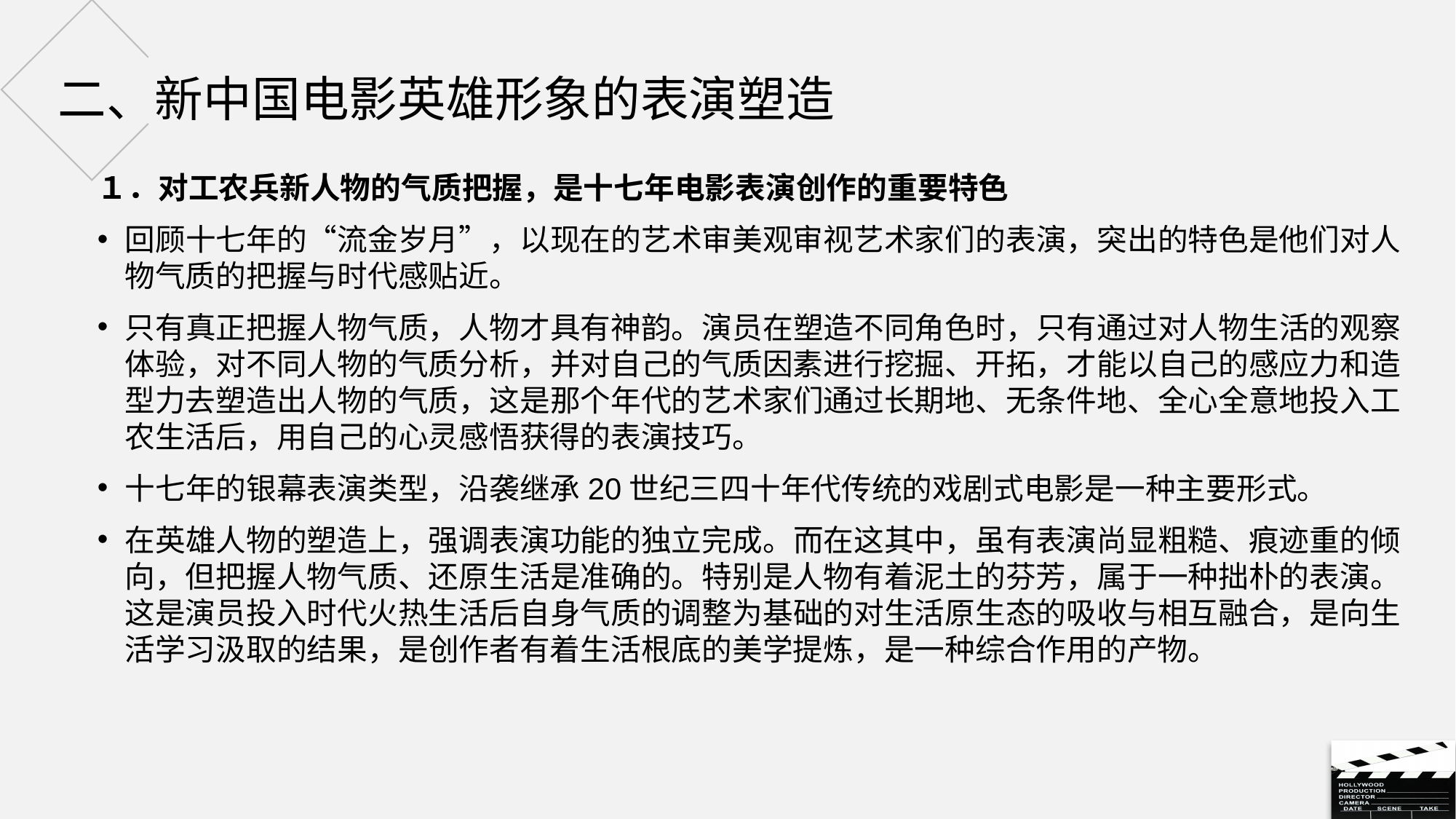

# 二、新中国电影英雄形象的表演塑造
１．对工农兵新人物的气质把握，是十七年电影表演创作的重要特色
回顾十七年的“流金岁月”，以现在的艺术审美观审视艺术家们的表演，突出的特色是他们对人物气质的把握与时代感贴近。
只有真正把握人物气质，人物才具有神韵。演员在塑造不同角色时，只有通过对人物生活的观察体验，对不同人物的气质分析，并对自己的气质因素进行挖掘、开拓，才能以自己的感应力和造型力去塑造出人物的气质，这是那个年代的艺术家们通过长期地、无条件地、全心全意地投入工农生活后，用自己的心灵感悟获得的表演技巧。
十七年的银幕表演类型，沿袭继承20世纪三四十年代传统的戏剧式电影是一种主要形式。
在英雄人物的塑造上，强调表演功能的独立完成。而在这其中，虽有表演尚显粗糙、痕迹重的倾向，但把握人物气质、还原生活是准确的。特别是人物有着泥土的芬芳，属于一种拙朴的表演。这是演员投入时代火热生活后自身气质的调整为基础的对生活原生态的吸收与相互融合，是向生活学习汲取的结果，是创作者有着生活根底的美学提炼，是一种综合作用的产物。